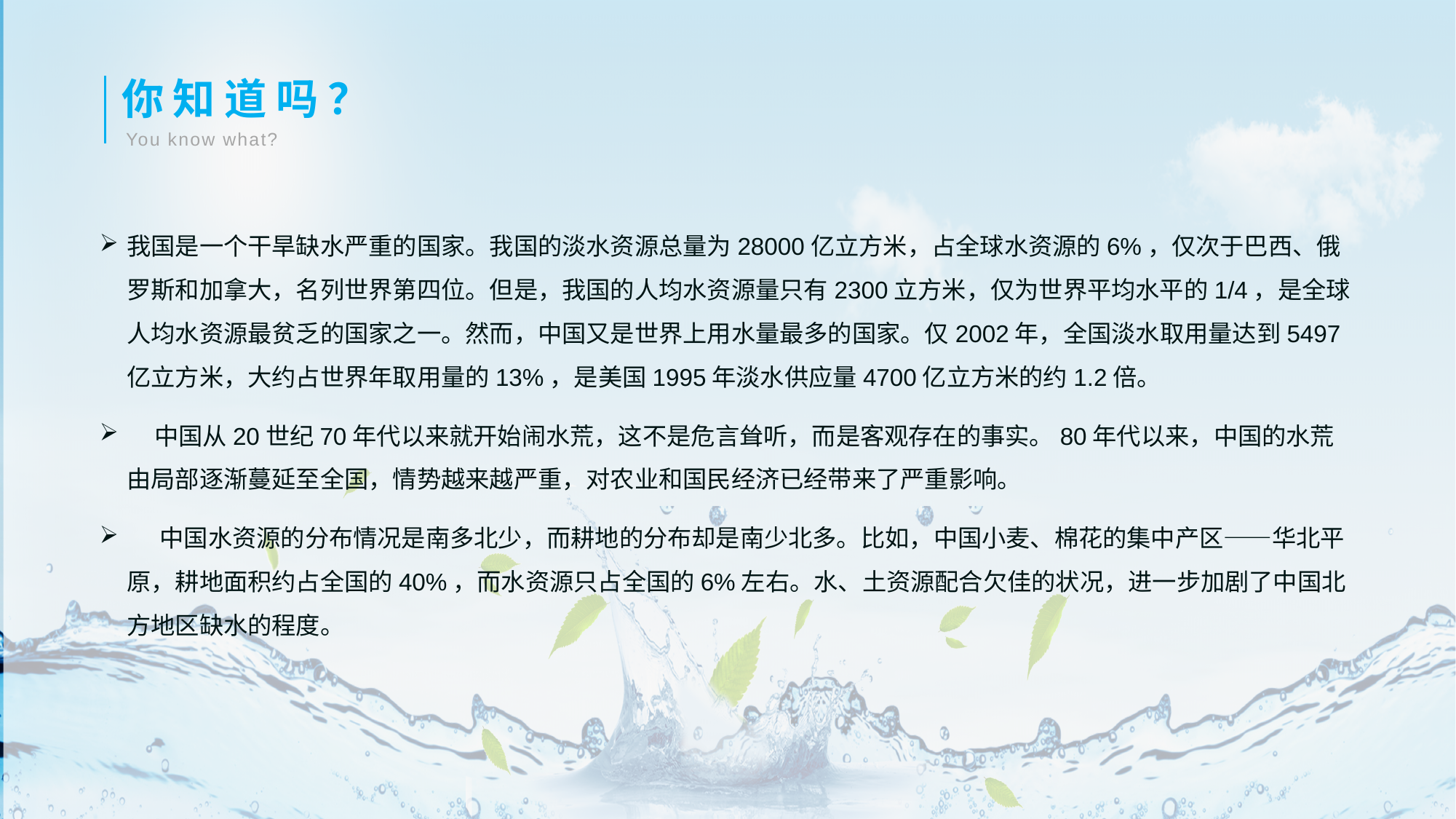

你知道吗？
You know what?
我国是一个干旱缺水严重的国家。我国的淡水资源总量为28000亿立方米，占全球水资源的6%，仅次于巴西、俄罗斯和加拿大，名列世界第四位。但是，我国的人均水资源量只有2300立方米，仅为世界平均水平的1/4，是全球人均水资源最贫乏的国家之一。然而，中国又是世界上用水量最多的国家。仅2002年，全国淡水取用量达到5497亿立方米，大约占世界年取用量的13%，是美国1995年淡水供应量4700亿立方米的约1.2倍。
    中国从20世纪70年代以来就开始闹水荒，这不是危言耸听，而是客观存在的事实。80年代以来，中国的水荒由局部逐渐蔓延至全国，情势越来越严重，对农业和国民经济已经带来了严重影响。
     中国水资源的分布情况是南多北少，而耕地的分布却是南少北多。比如，中国小麦、棉花的集中产区——华北平原，耕地面积约占全国的40%，而水资源只占全国的6%左右。水、土资源配合欠佳的状况，进一步加剧了中国北方地区缺水的程度。